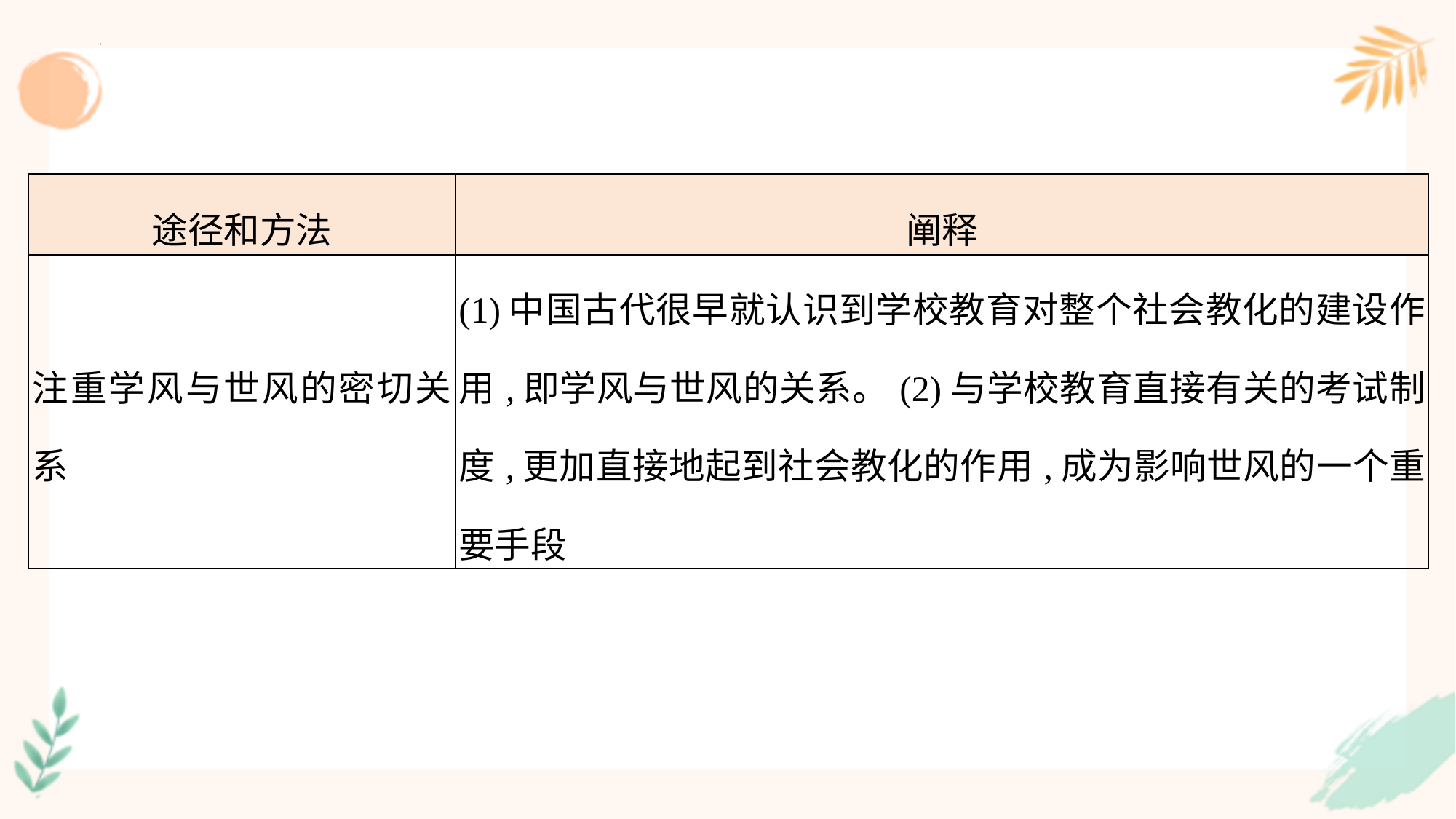

| 途径和方法 | 阐释 |
| --- | --- |
| 注重学风与世风的密切关系 | (1)中国古代很早就认识到学校教育对整个社会教化的建设作用,即学风与世风的关系。(2)与学校教育直接有关的考试制度,更加直接地起到社会教化的作用,成为影响世风的一个重要手段 |